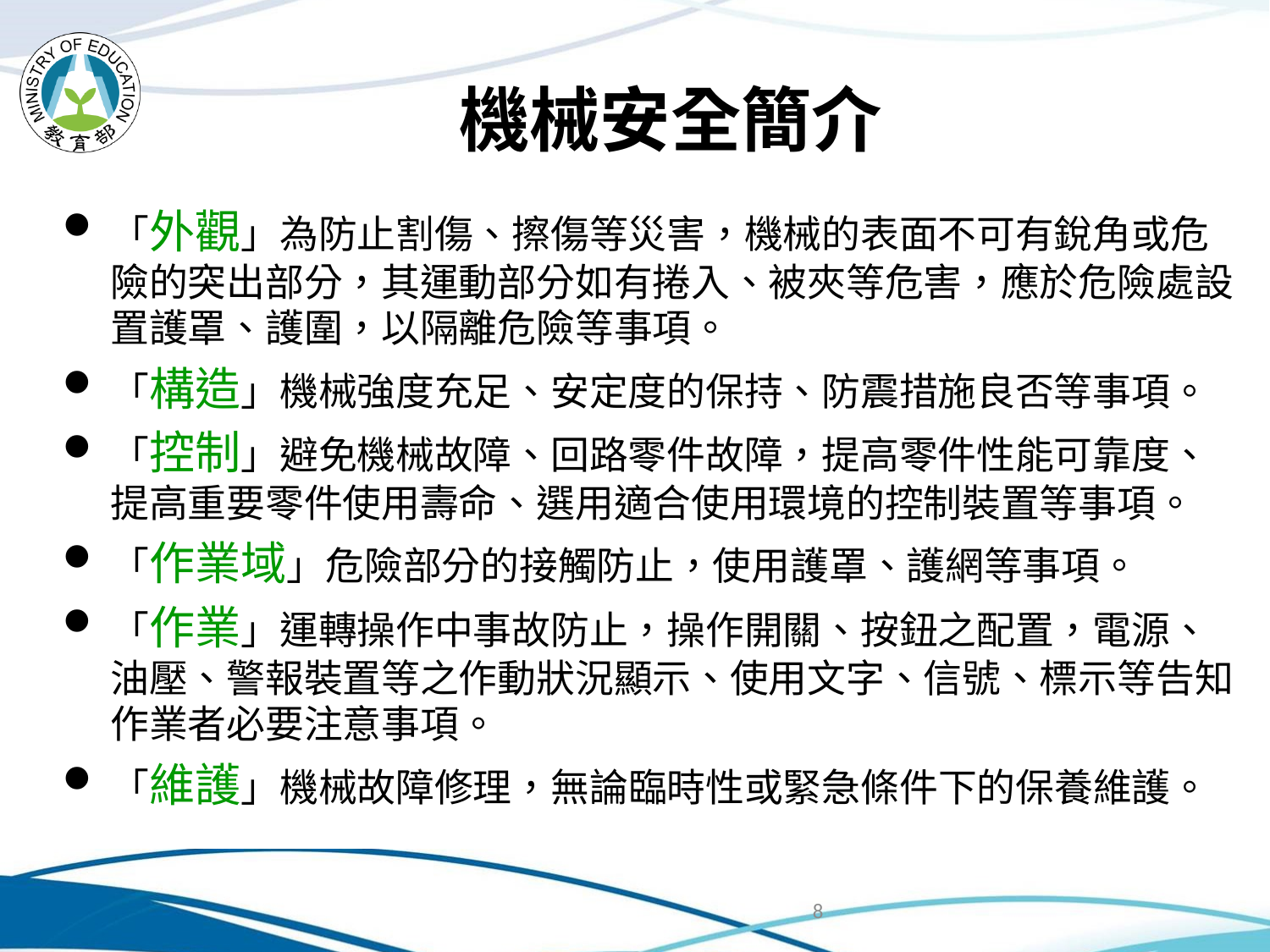

# 機械安全簡介
「外觀」為防止割傷、擦傷等災害，機械的表面不可有銳角或危險的突出部分，其運動部分如有捲入、被夾等危害，應於危險處設置護罩、護圍，以隔離危險等事項。
「構造」機械強度充足、安定度的保持、防震措施良否等事項。
「控制」避免機械故障、回路零件故障，提高零件性能可靠度、提高重要零件使用壽命、選用適合使用環境的控制裝置等事項。
「作業域」危險部分的接觸防止，使用護罩、護網等事項。
「作業」運轉操作中事故防止，操作開關、按鈕之配置，電源、油壓、警報裝置等之作動狀況顯示、使用文字、信號、標示等告知作業者必要注意事項。
「維護」機械故障修理，無論臨時性或緊急條件下的保養維護。
8